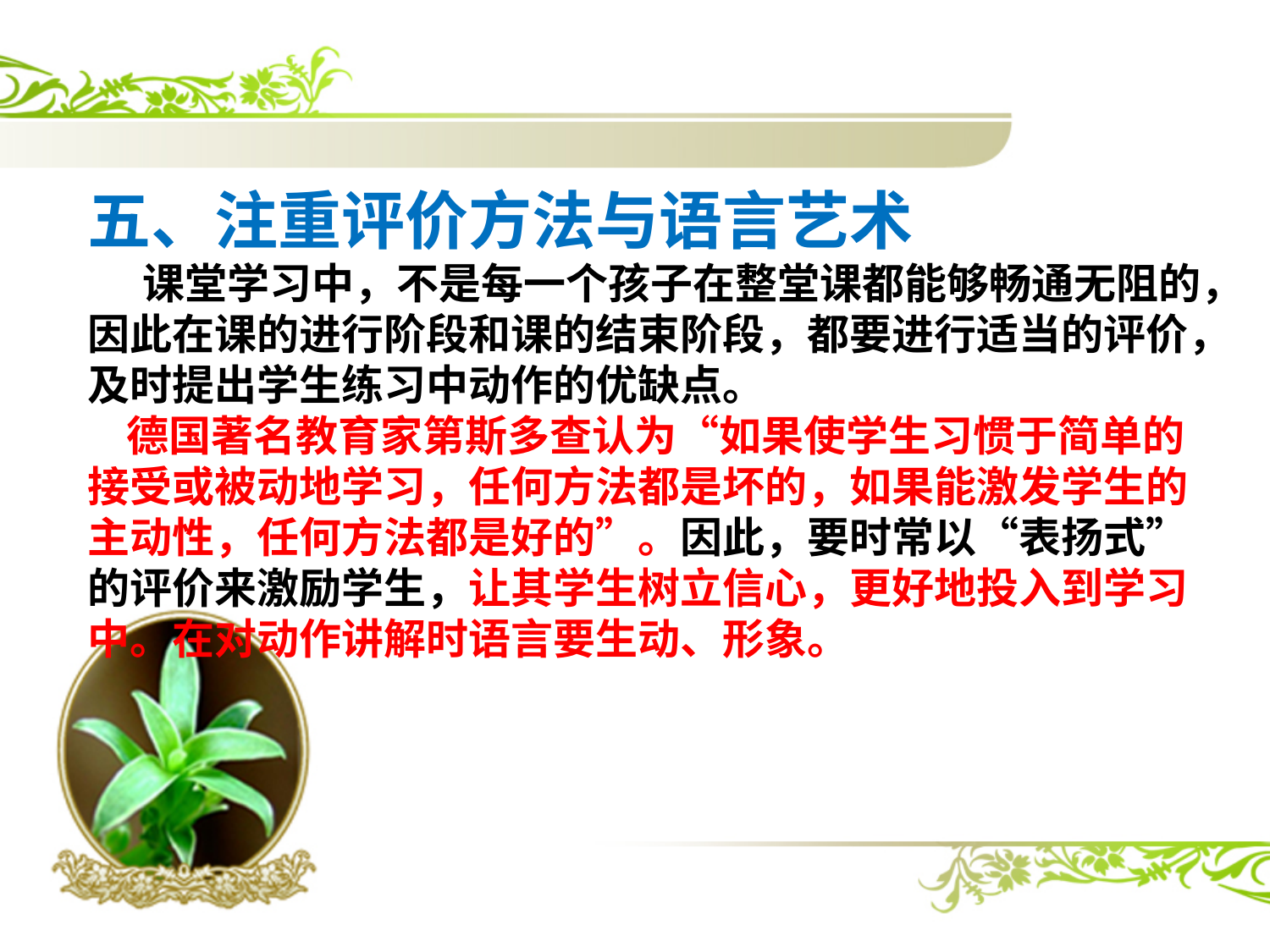

五、注重评价方法与语言艺术
　　 课堂学习中，不是每一个孩子在整堂课都能够畅通无阻的，因此在课的进行阶段和课的结束阶段，都要进行适当的评价，及时提出学生练习中动作的优缺点。
   德国著名教育家第斯多查认为“如果使学生习惯于简单的接受或被动地学习，任何方法都是坏的，如果能激发学生的主动性，任何方法都是好的”。因此，要时常以“表扬式”的评价来激励学生，让其学生树立信心，更好地投入到学习中。在对动作讲解时语言要生动、形象。